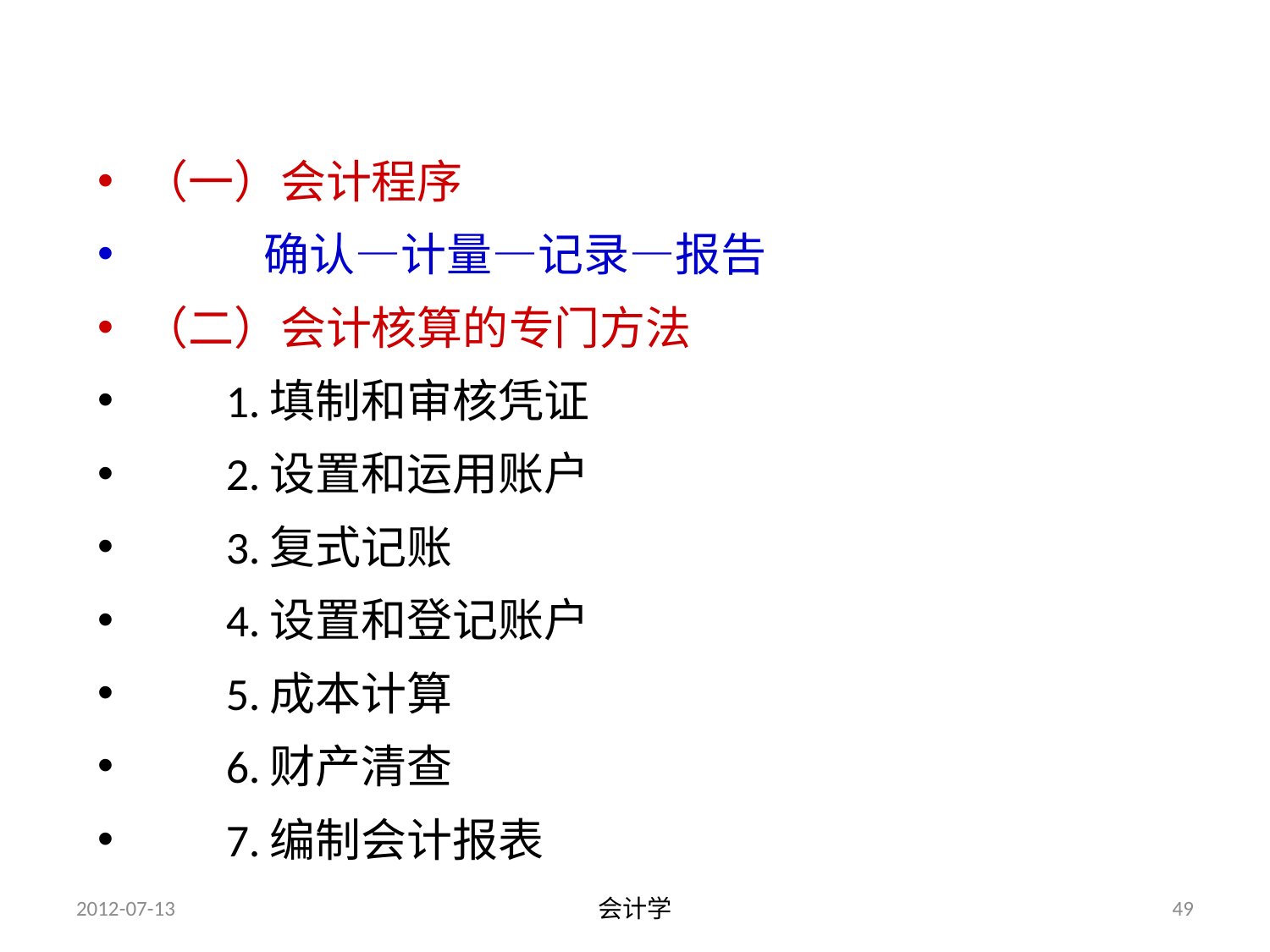

# 四、会计信息生成的技术——会计程序与方法
（一）会计程序
           确认—计量—记录—报告
（二）会计核算的专门方法
        1.填制和审核凭证
        2.设置和运用账户
        3.复式记账
        4.设置和登记账户
        5.成本计算
        6.财产清查
        7.编制会计报表
2012-07-13
会计学
49